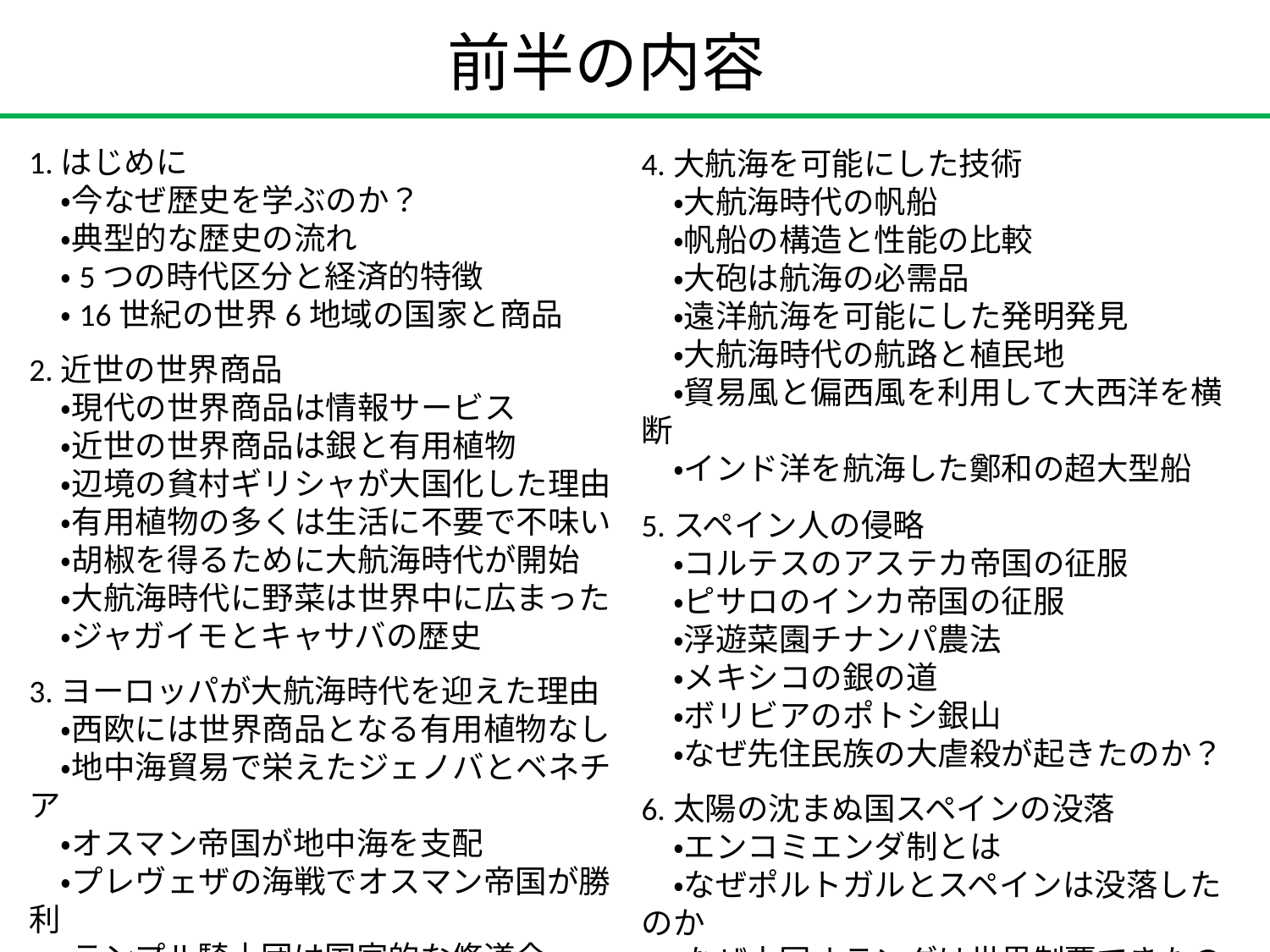

前半の内容
1.はじめに
　・今なぜ歴史を学ぶのか？
　・典型的な歴史の流れ
　・5つの時代区分と経済的特徴
　・16世紀の世界6地域の国家と商品

2.近世の世界商品
　・現代の世界商品は情報サービス
　・近世の世界商品は銀と有用植物
　・辺境の貧村ギリシャが大国化した理由
　・有用植物の多くは生活に不要で不味い
　・胡椒を得るために大航海時代が開始
　・大航海時代に野菜は世界中に広まった
　・ジャガイモとキャサバの歴史

3.ヨーロッパが大航海時代を迎えた理由
　・西欧には世界商品となる有用植物なし
　・地中海貿易で栄えたジェノバとベネチア
　・オスマン帝国が地中海を支配
　・プレヴェザの海戦でオスマン帝国が勝利
　・テンプル騎士団は国家的な修道会
　・大航海時代の年表
4.大航海を可能にした技術
　・大航海時代の帆船
　・帆船の構造と性能の比較
　・大砲は航海の必需品
　・遠洋航海を可能にした発明発見
　・大航海時代の航路と植民地
　・貿易風と偏西風を利用して大西洋を横断
　・インド洋を航海した鄭和の超大型船

5.スペイン人の侵略
　・コルテスのアステカ帝国の征服
　・ピサロのインカ帝国の征服
　・浮遊菜園チナンパ農法
　・メキシコの銀の道
　・ボリビアのポトシ銀山
　・なぜ先住民族の大虐殺が起きたのか？

6.太陽の沈まぬ国スペインの没落
　・エンコミエンダ制とは
　・なぜポルトガルとスペインは没落したのか
　・なぜ小国オランダは世界制覇できたのか
　・闇に葬られた植民地抗争